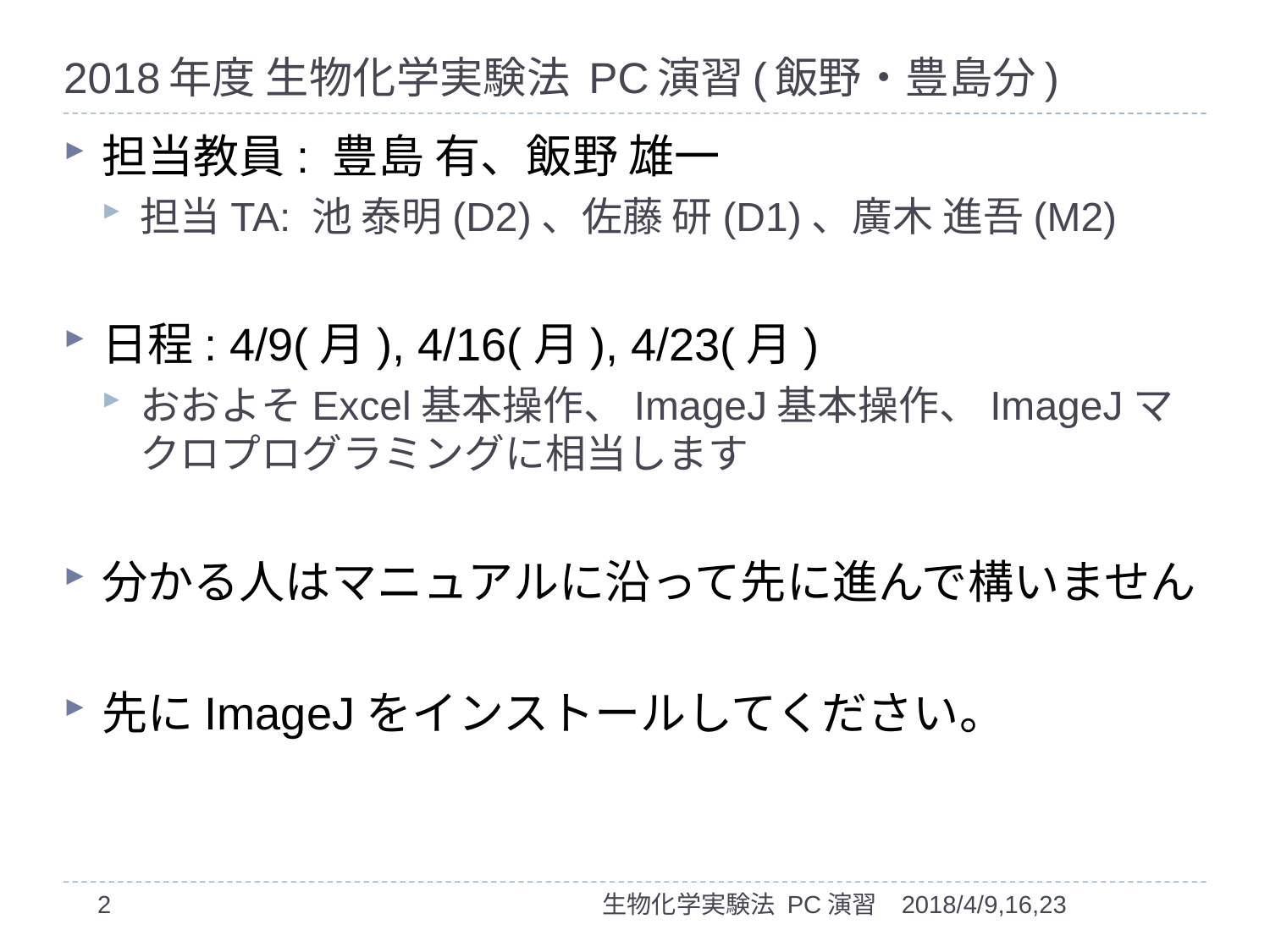

# 2018年度 生物化学実験法 PC演習(飯野・豊島分)
担当教員: 豊島 有、飯野 雄一
担当TA: 池 泰明(D2)、佐藤 研(D1)、廣木 進吾(M2)

日程: 4/9(月), 4/16(月), 4/23(月)
おおよそExcel基本操作、ImageJ基本操作、ImageJマクロプログラミングに相当します

分かる人はマニュアルに沿って先に進んで構いません

先にImageJをインストールしてください。

2
生物化学実験法 PC演習
2018/4/9,16,23